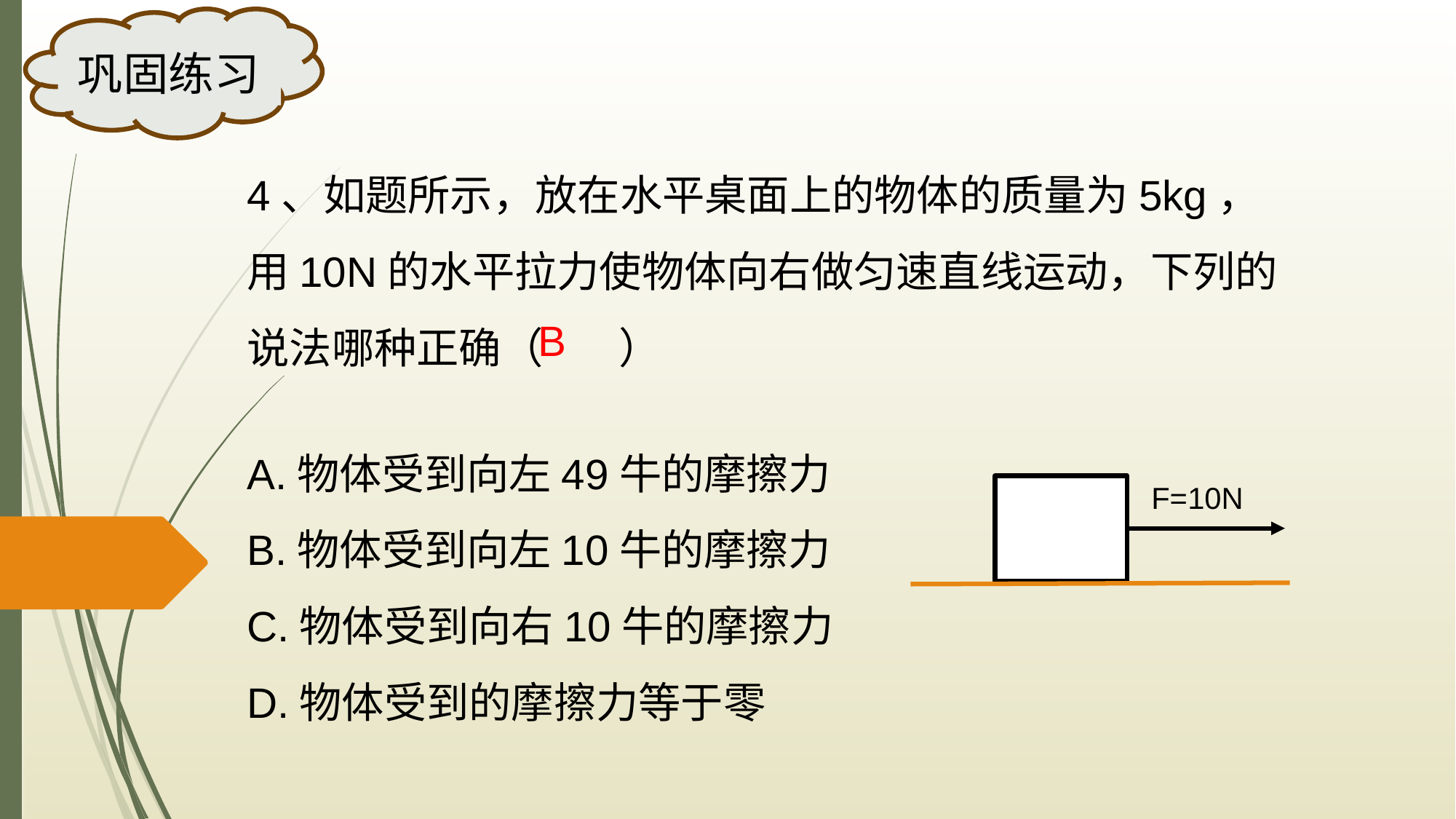

巩固练习
4、如题所示，放在水平桌面上的物体的质量为5kg，用10N的水平拉力使物体向右做匀速直线运动，下列的说法哪种正确（        ）
B
A.物体受到向左49牛的摩擦力
B.物体受到向左10牛的摩擦力
C.物体受到向右10牛的摩擦力
D.物体受到的摩擦力等于零
F=10N